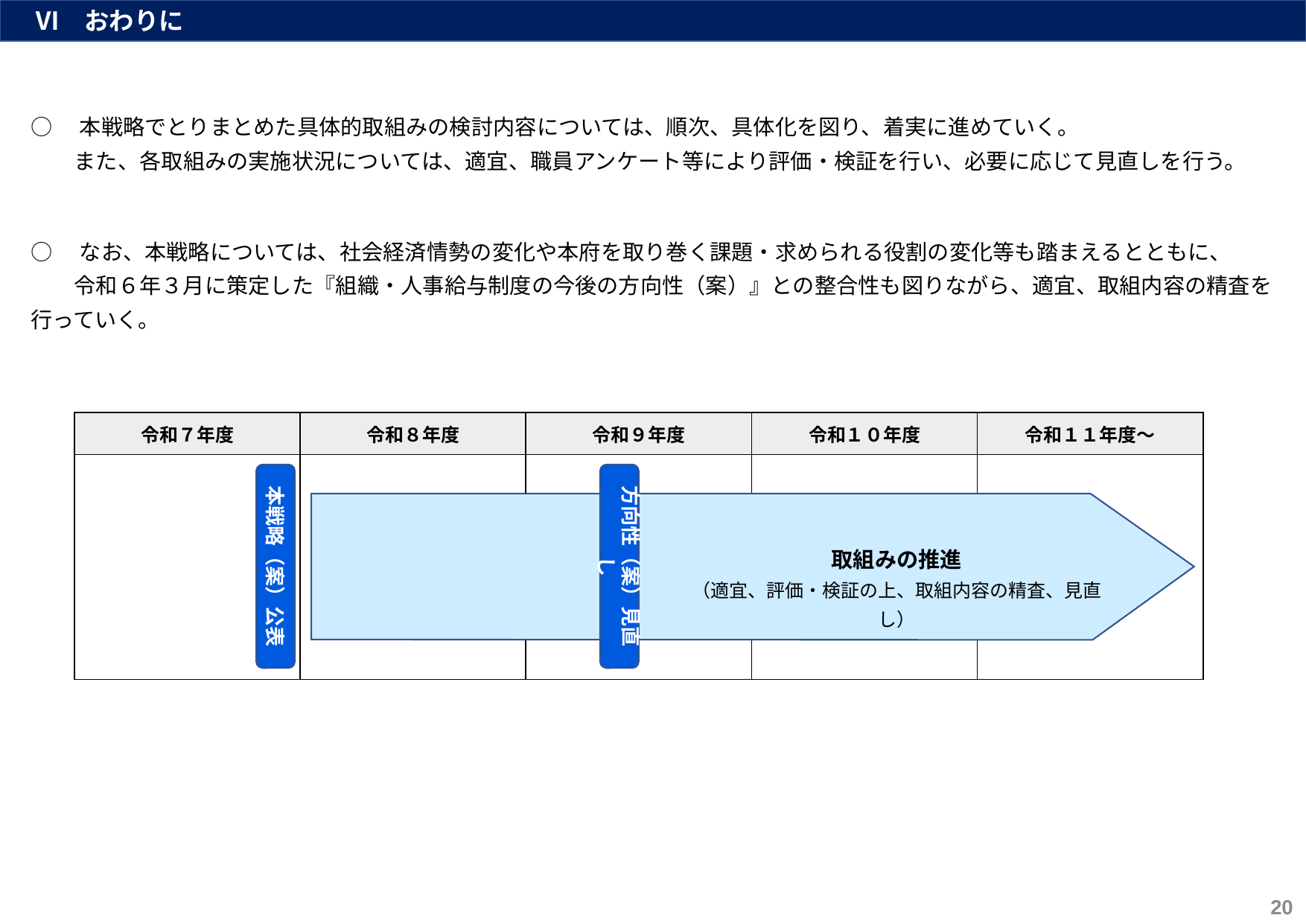

Ⅵ　おわりに
○　本戦略でとりまとめた具体的取組みの検討内容については、順次、具体化を図り、着実に進めていく。
　　また、各取組みの実施状況については、適宜、職員アンケート等により評価・検証を行い、必要に応じて見直しを行う。

○　なお、本戦略については、社会経済情勢の変化や本府を取り巻く課題・求められる役割の変化等も踏まえるとともに、
　　令和６年３月に策定した『組織・人事給与制度の今後の方向性（案）』との整合性も図りながら、適宜、取組内容の精査を行っていく。
| 令和７年度 | 令和８年度 | 令和９年度 | 令和１０年度 | 令和１１年度～ |
| --- | --- | --- | --- | --- |
|  |  |  |  |  |
本戦略（案）公表
方向性（案）見直し
取組みの推進
（適宜、評価・検証の上、取組内容の精査、見直し）
20